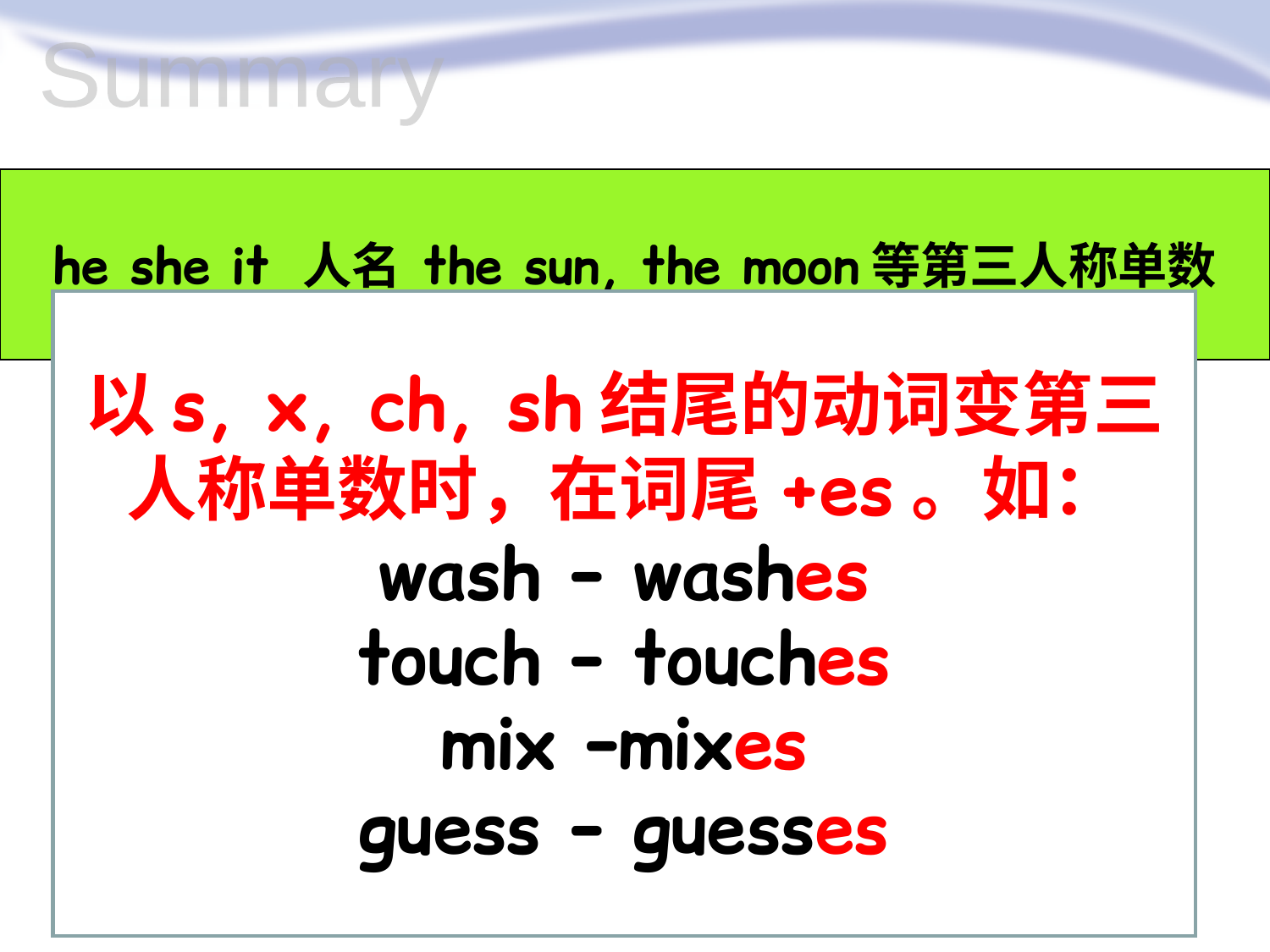

Summary
he she it 人名 the sun, the moon等第三人称单数
动词在什么情况下需要变第三人称单数+s或es？
以s, x, ch, sh结尾的动词变第三人称单数时，在词尾+es。如：
wash – washes
touch – touches
mix –mixes
guess – guesses
brushs
×
brush – brushes
washs
wash – washes
×